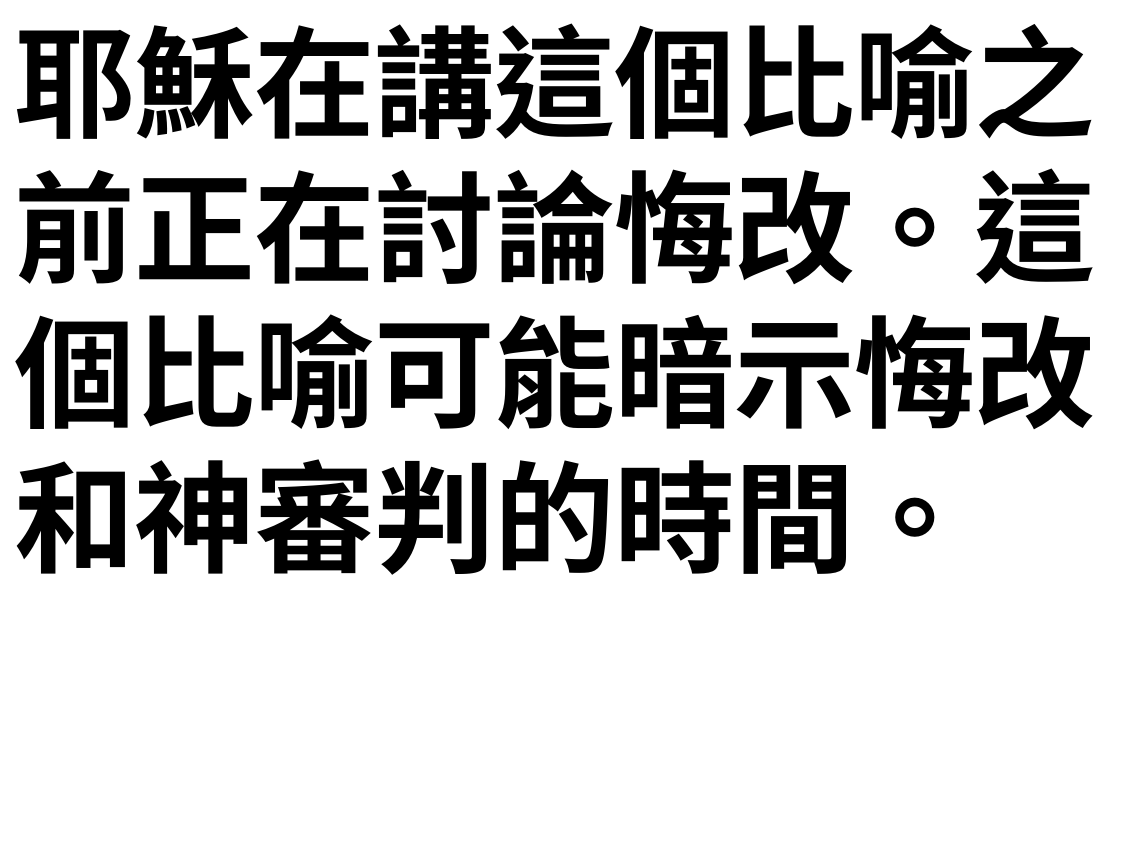

耶穌在講這個比喻之前正在討論悔改。這個比喻可能暗示悔改和神審判的時間。